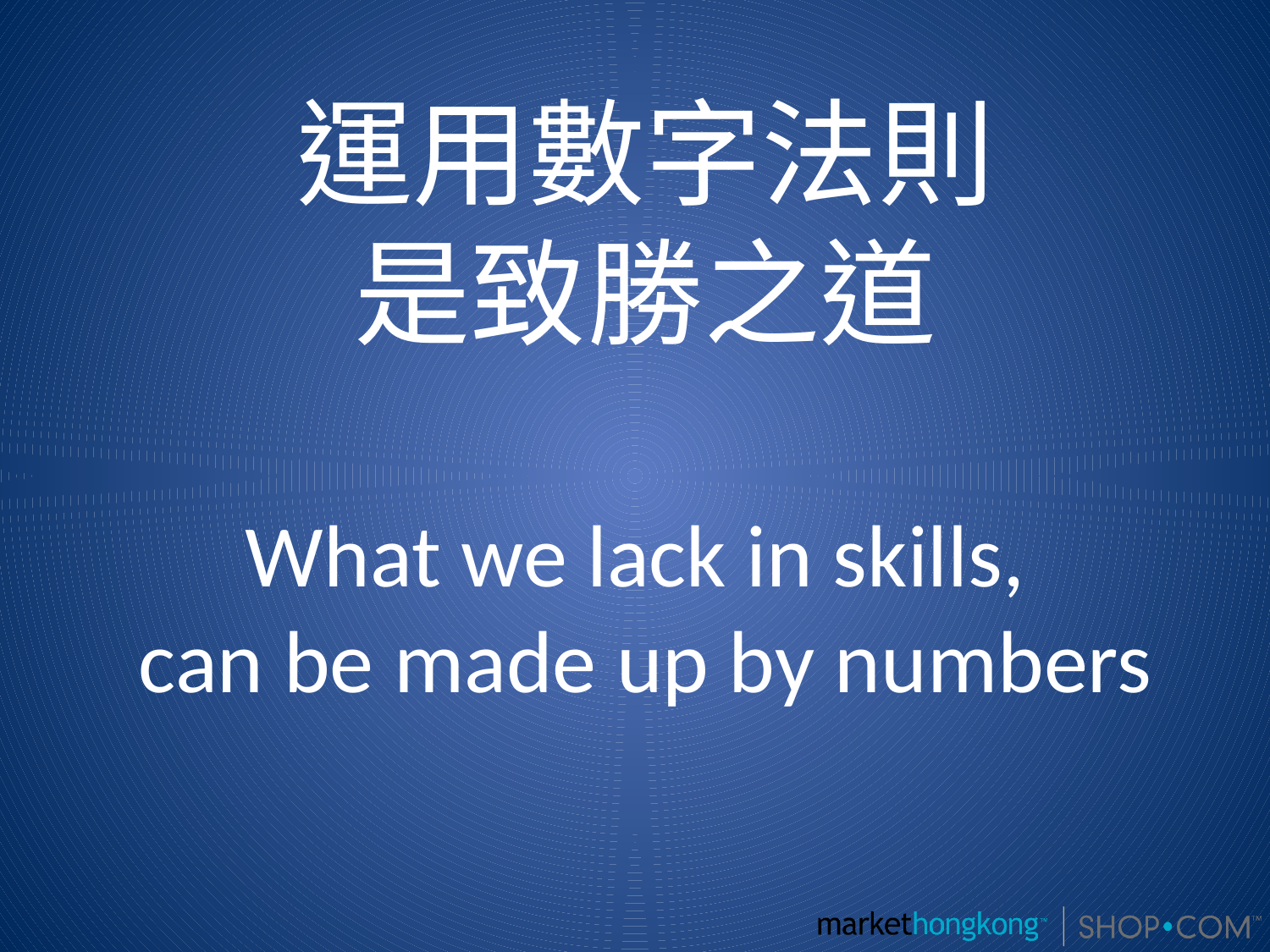

# 運用數字法則 是致勝之道 What we lack in skills, can be made up by numbers